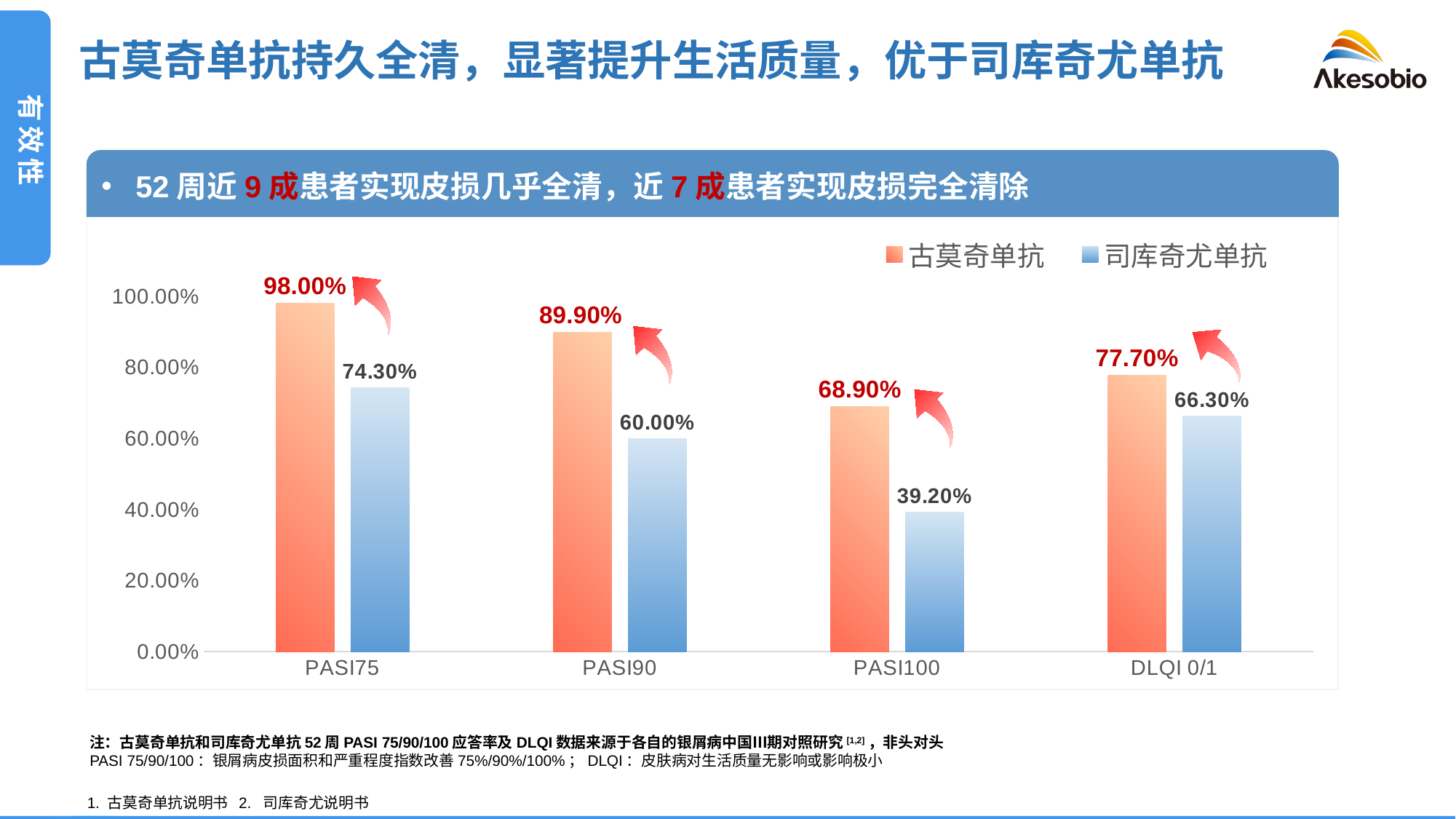

古莫奇单抗持久全清，显著提升生活质量，优于司库奇尤单抗
有效性
52周近9成患者实现皮损几乎全清，近7成患者实现皮损完全清除

### Chart

| Category | 古莫奇单抗 | 司库奇尤单抗 |
|---|---|---|
| PASI75 | 0.98 | 0.743 |
| PASI90 | 0.899 | 0.6 |
| PASI100 | 0.689 | 0.392 |
| DLQI 0/1 | 0.777 | 0.663 |

注：古莫奇单抗和司库奇尤单抗52周PASI 75/90/100应答率及DLQI数据来源于各自的银屑病中国Ⅲ期对照研究[1,2]，非头对头
PASI 75/90/100：银屑病皮损面积和严重程度指数改善75%/90%/100%；DLQI：皮肤病对生活质量无影响或影响极小
1. 古莫奇单抗说明书  2.  司库奇尤说明书